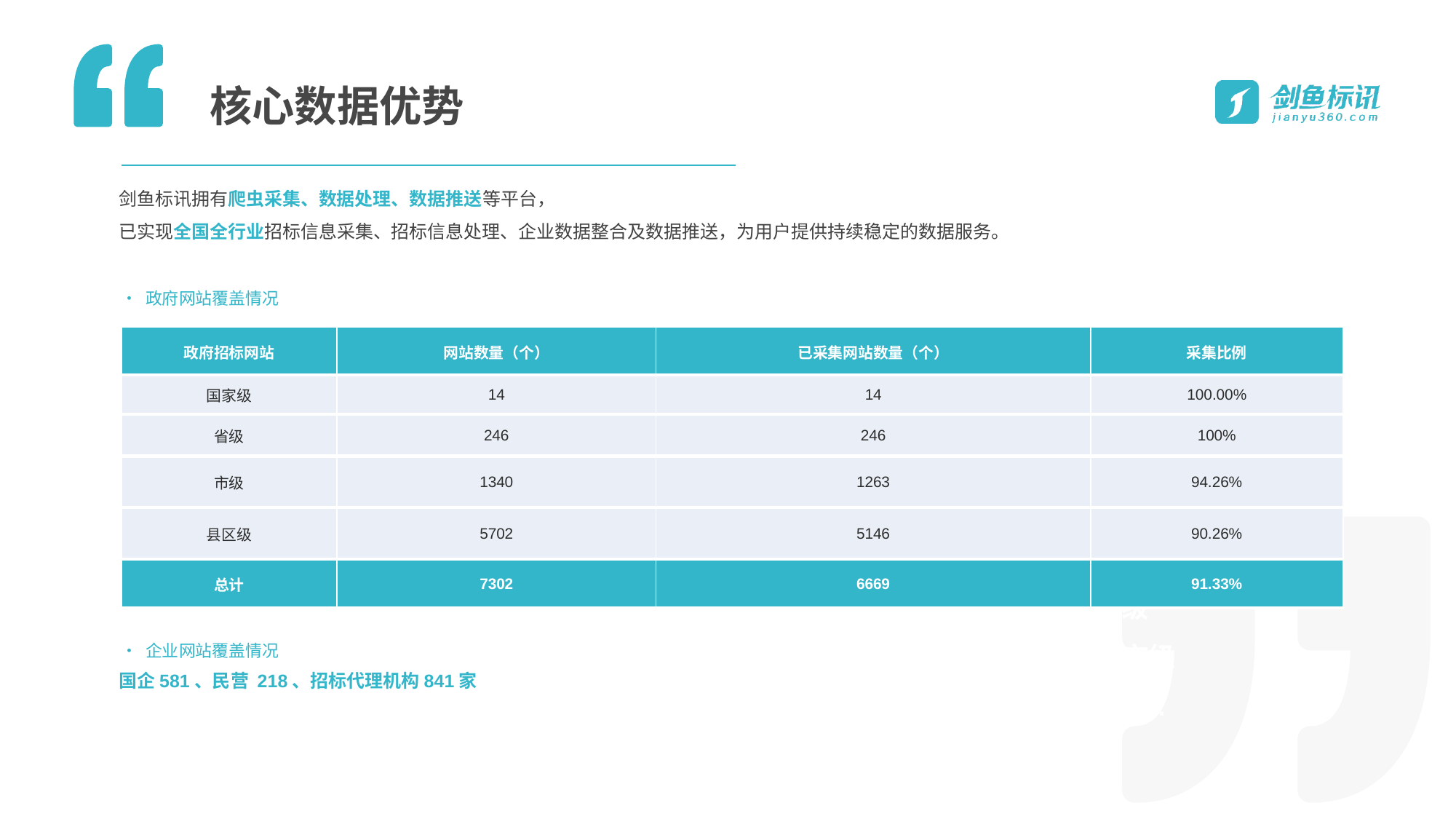

核心数据优势
剑鱼标讯拥有爬虫采集、数据处理、数据推送等平台，
已实现全国全行业招标信息采集、招标信息处理、企业数据整合及数据推送，为用户提供持续稳定的数据服务。
• 政府网站覆盖情况
| 政府招标网站 | 网站数量（个） | 已采集网站数量（个） | 采集比例 |
| --- | --- | --- | --- |
| 国家级 | 14 | 14 | 100.00% |
| 省级 | 246 | 246 | 100% |
| 市级 | 1340 | 1263 | 94.26% |
| 县区级 | 5702 | 5146 | 90.26% |
| 总计 | 7302 | 6669 | 91.33% |
招标信息数据源覆盖全国
14个国家级
246个省级
1248个市级
5084个县市级
持续更新中...
• 企业网站覆盖情况
国企581、民营 218、招标代理机构841家